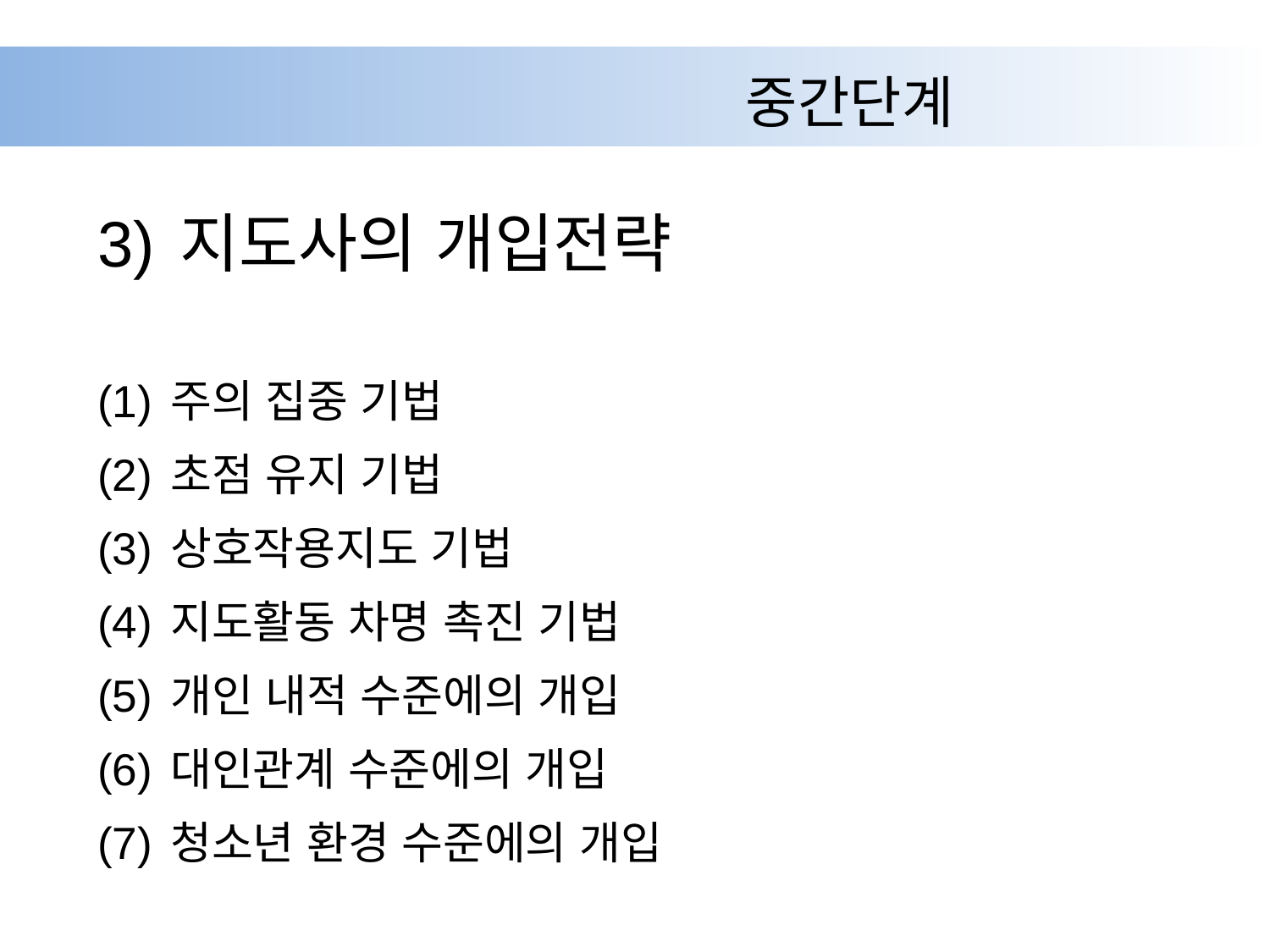

# 중간단계

3) 지도사의 개입전략

(1) 주의 집중 기법
(2) 초점 유지 기법
(3) 상호작용지도 기법
(4) 지도활동 차명 촉진 기법
(5) 개인 내적 수준에의 개입
(6) 대인관계 수준에의 개입
(7) 청소년 환경 수준에의 개입